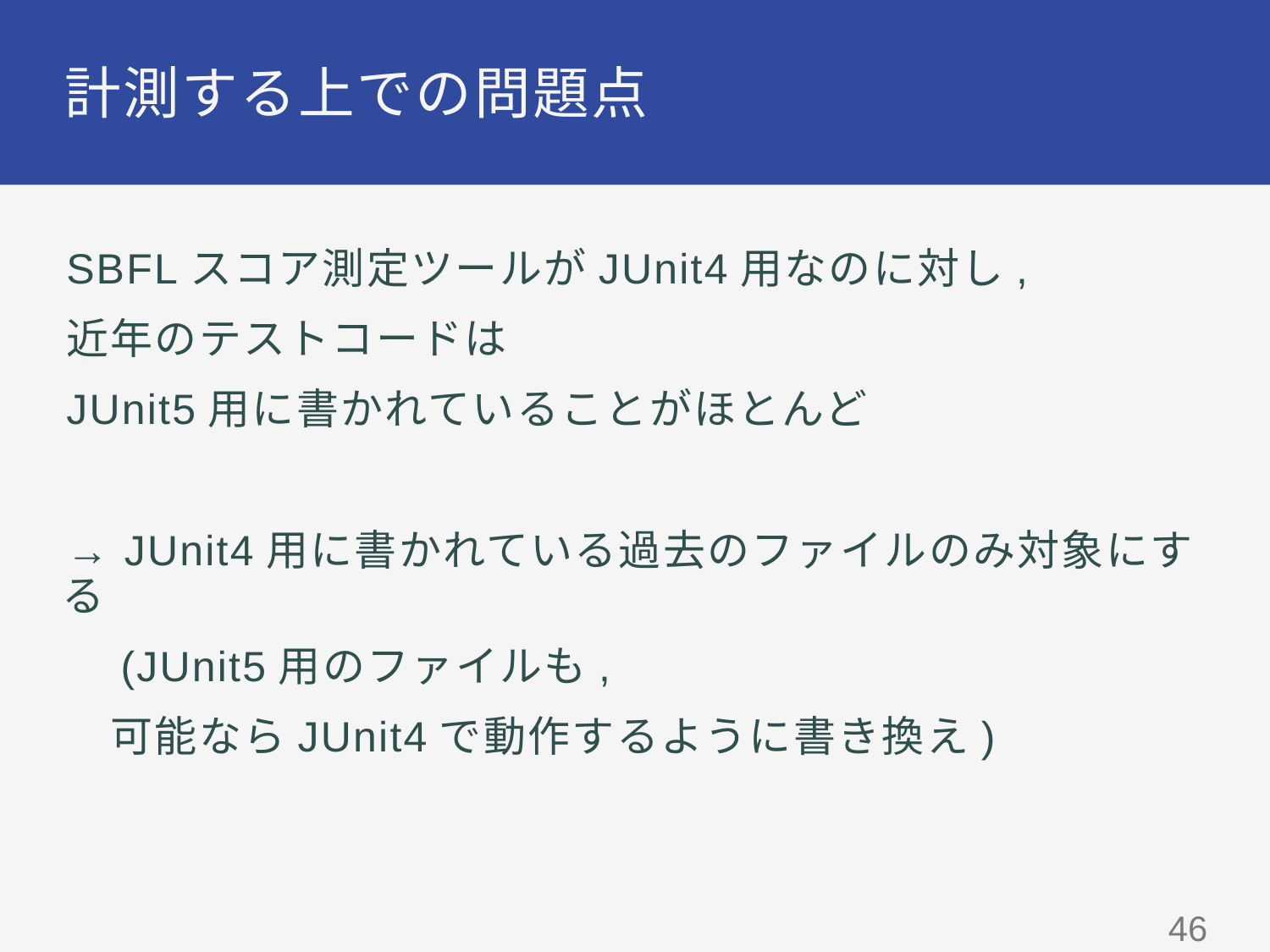

# 計測する上での問題点
SBFLスコア測定ツールがJUnit4用なのに対し,
近年のテストコードは
JUnit5用に書かれていることがほとんど

→ JUnit4用に書かれている過去のファイルのみ対象にする
　(JUnit5用のファイルも,
　可能ならJUnit4で動作するように書き換え)

46